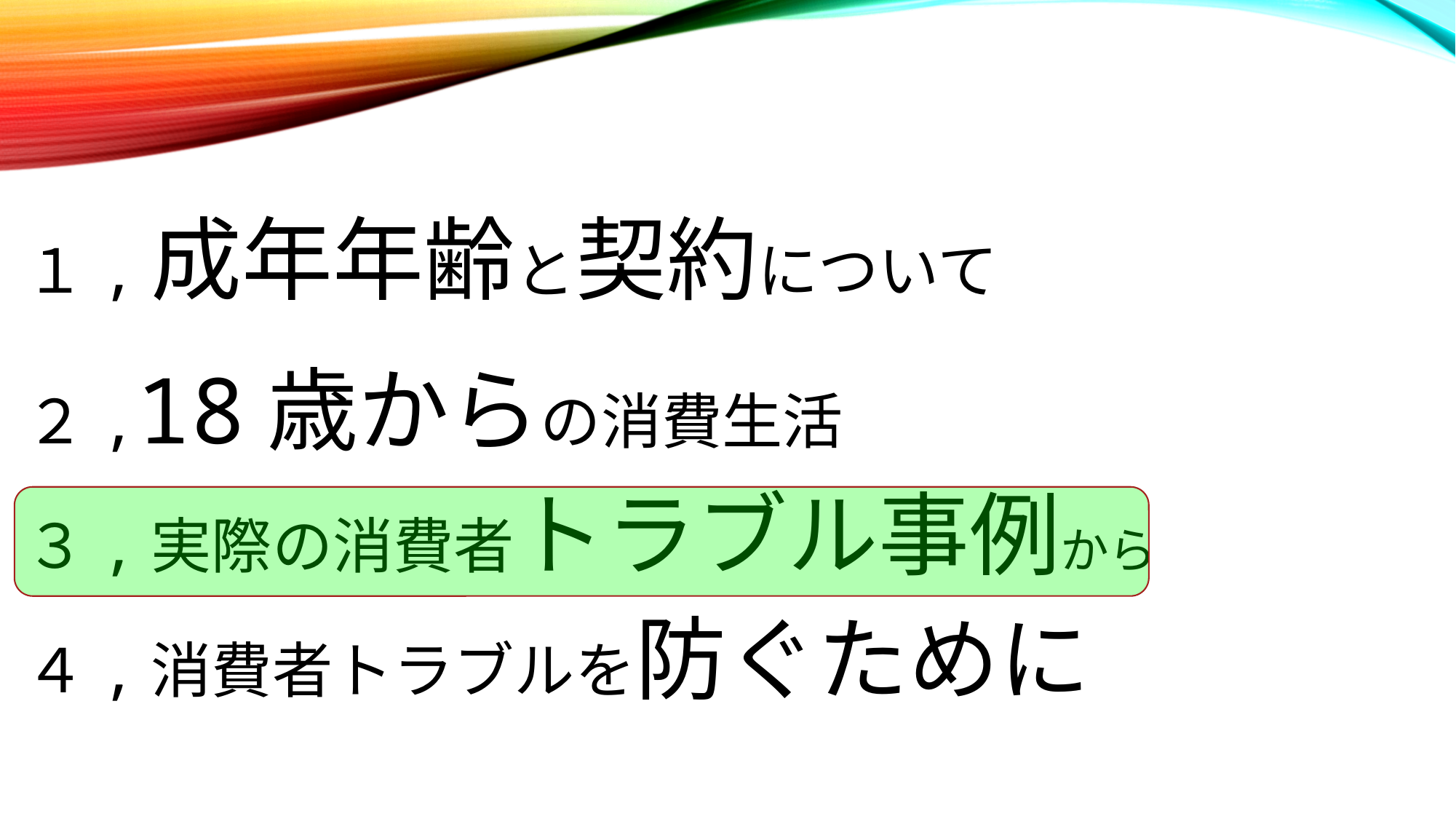

22

１,成年年齢と契約について

２,18歳からの消費生活

３,実際の消費者トラブル事例から

４,消費者トラブルを防ぐために